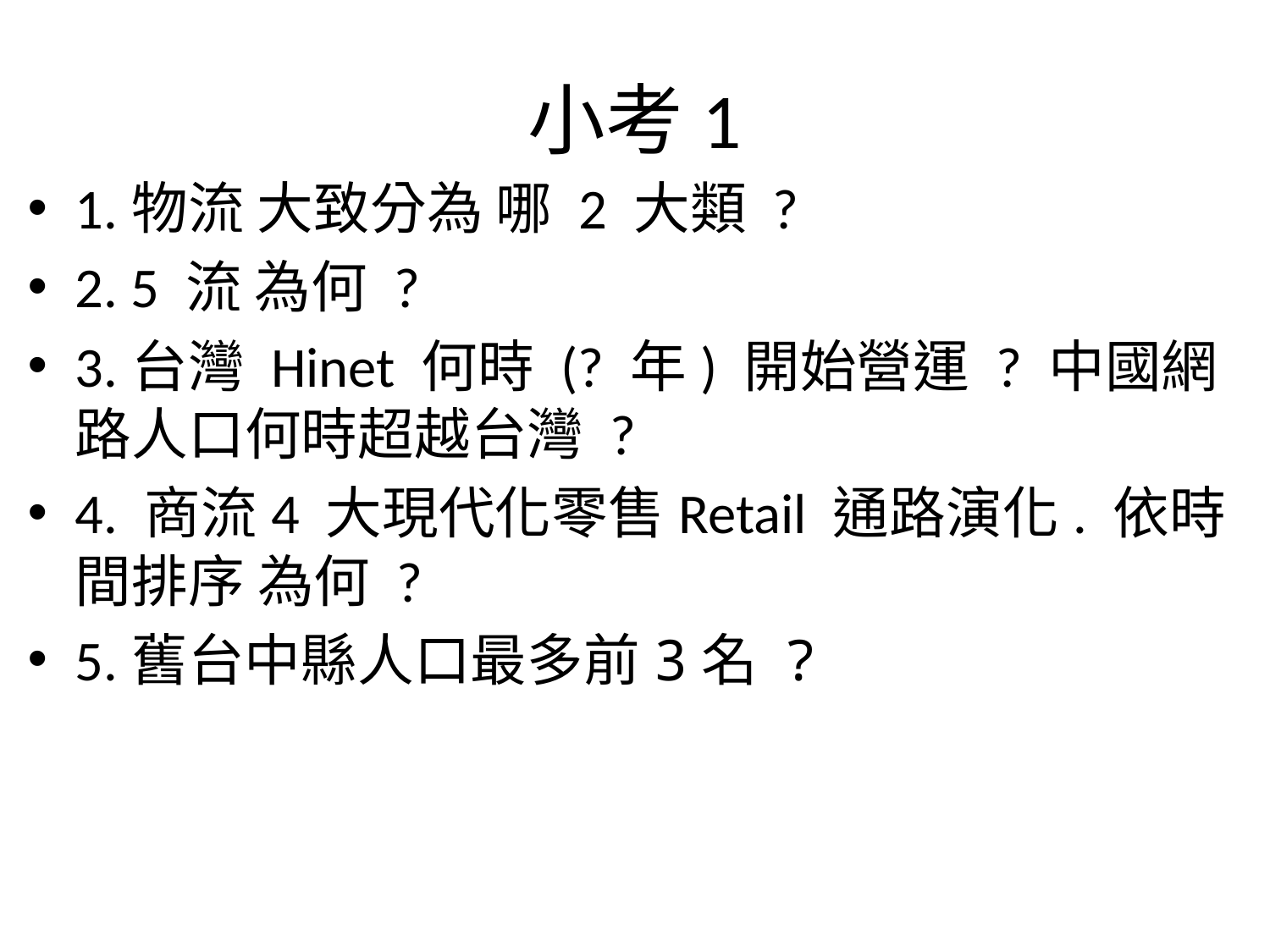

# 小考1
1.物流 大致分為 哪 2 大類 ?
2. 5 流 為何 ?
3.台灣 Hinet 何時 (? 年) 開始營運 ? 中國網路人口何時超越台灣 ?
4. 商流4 大現代化零售Retail 通路演化. 依時間排序 為何 ?
5.舊台中縣人口最多前3名 ?